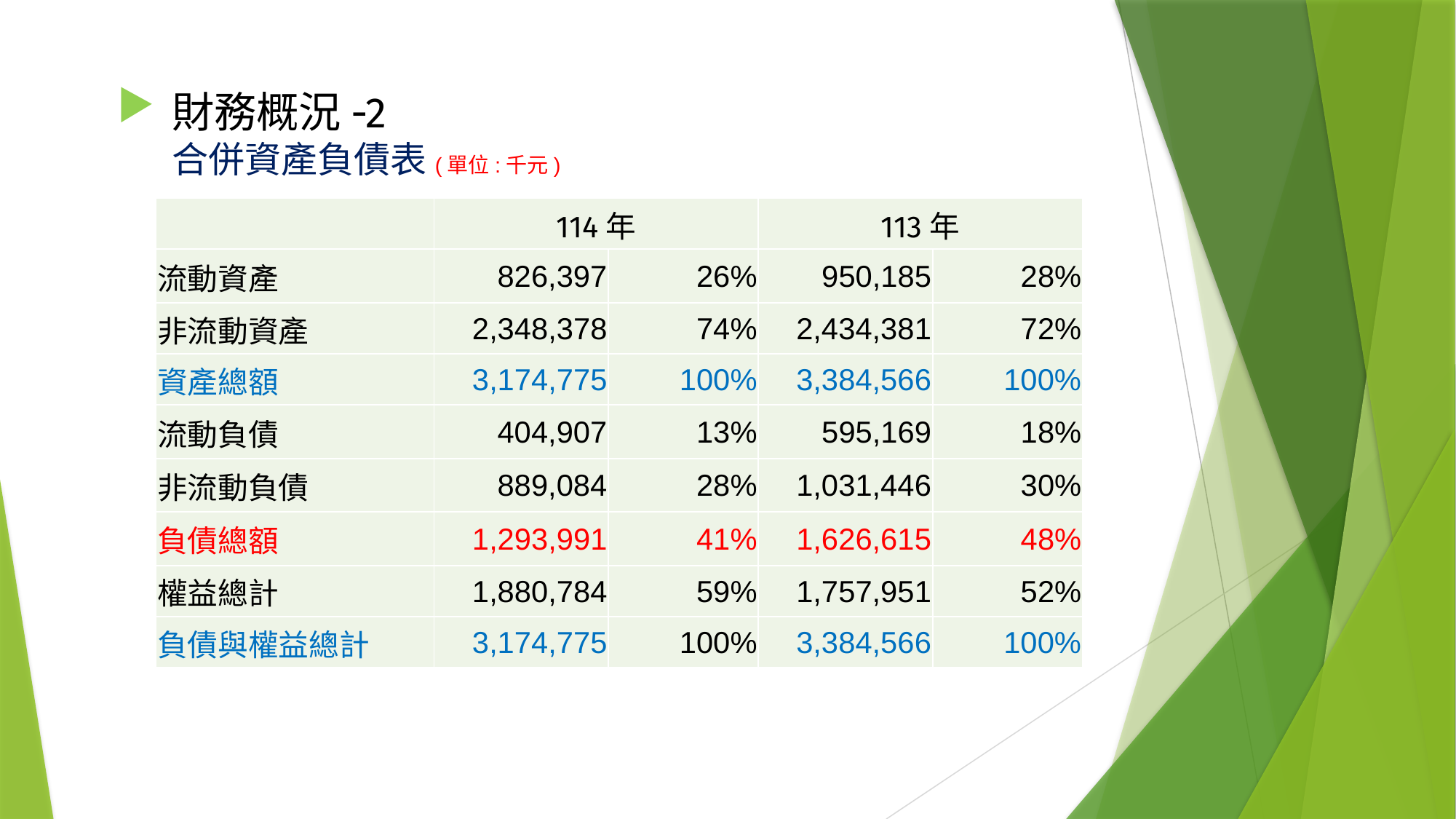

# 財務概況-2 合併資產負債表(單位:千元)
|  | 114年 |  | 113年 |  |
| --- | --- | --- | --- | --- |
| 流動資產 | 826,397 | 26% | 950,185 | 28% |
| 非流動資產 | 2,348,378 | 74% | 2,434,381 | 72% |
| 資產總額 | 3,174,775 | 100% | 3,384,566 | 100% |
| 流動負債 | 404,907 | 13% | 595,169 | 18% |
| 非流動負債 | 889,084 | 28% | 1,031,446 | 30% |
| 負債總額 | 1,293,991 | 41% | 1,626,615 | 48% |
| 權益總計 | 1,880,784 | 59% | 1,757,951 | 52% |
| 負債與權益總計 | 3,174,775 | 100% | 3,384,566 | 100% |